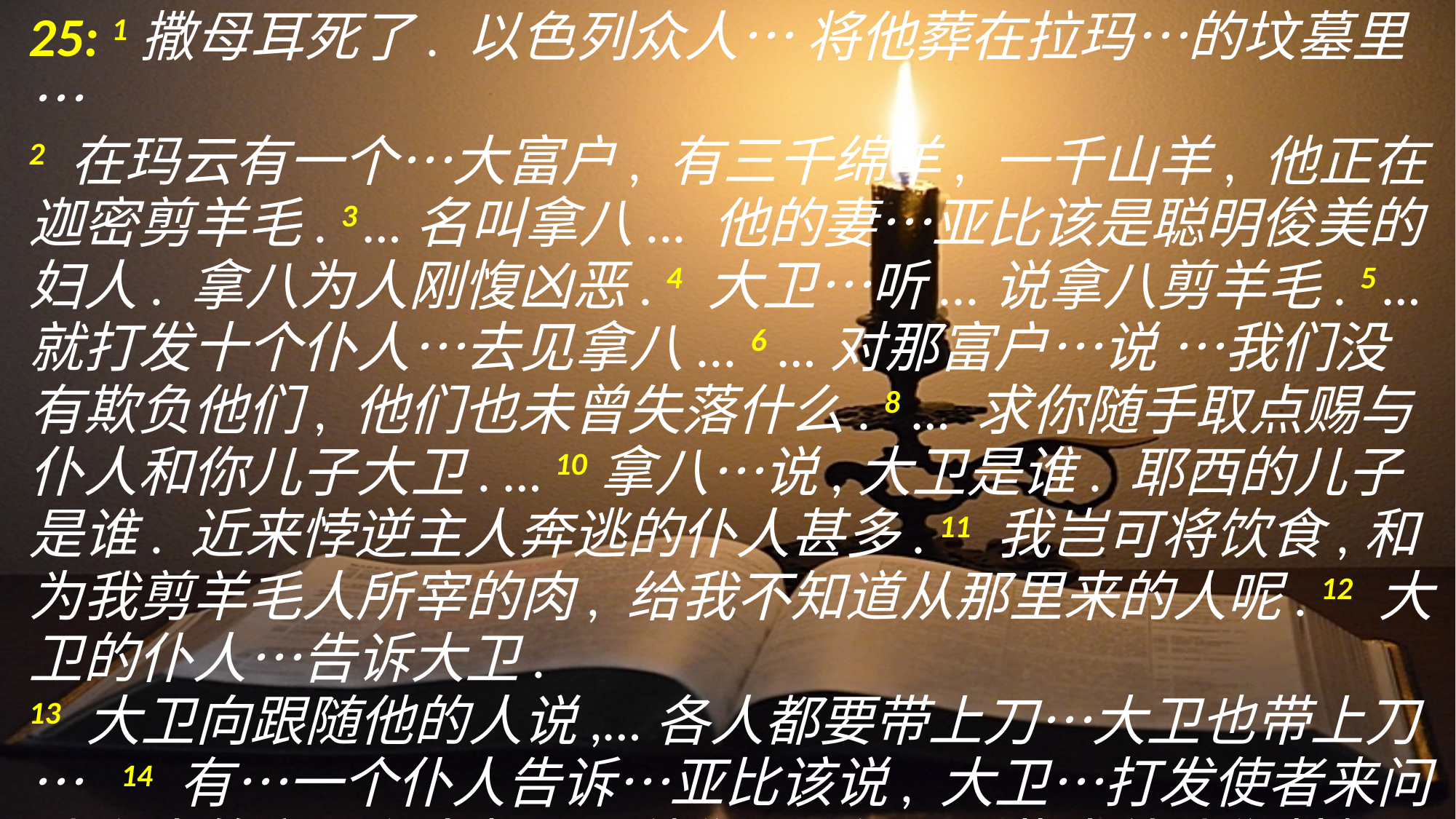

25: 1撒母耳死了. 以色列众人… 将他葬在拉玛…的坟墓里…
2 在玛云有一个…大富户, 有三千绵羊, 一千山羊, 他正在迦密剪羊毛. 3 …名叫拿八... 他的妻…亚比该是聪明俊美的妇人. 拿八为人刚愎凶恶. 4 大卫…听...说拿八剪羊毛. 5 … 就打发十个仆人…去见拿八... 6 …对那富户…说 …我们没有欺负他们, 他们也未曾失落什么. 8 … 求你随手取点赐与仆人和你儿子大卫. … 10拿八…说,大卫是谁. 耶西的儿子是谁. 近来悖逆主人奔逃的仆人甚多. 11 我岂可将饮食,和为我剪羊毛人所宰的肉, 给我不知道从那里来的人呢. 12 大卫的仆人…告诉大卫.
13 大卫向跟随他的人说,…各人都要带上刀…大卫也带上刀…  14 有…一个仆人告诉…亚比该说, 大卫…打发使者来问我主人的安. 主人却辱骂他们. 15 但是那些人待我们甚好…16…他们昼夜作我们的保障.